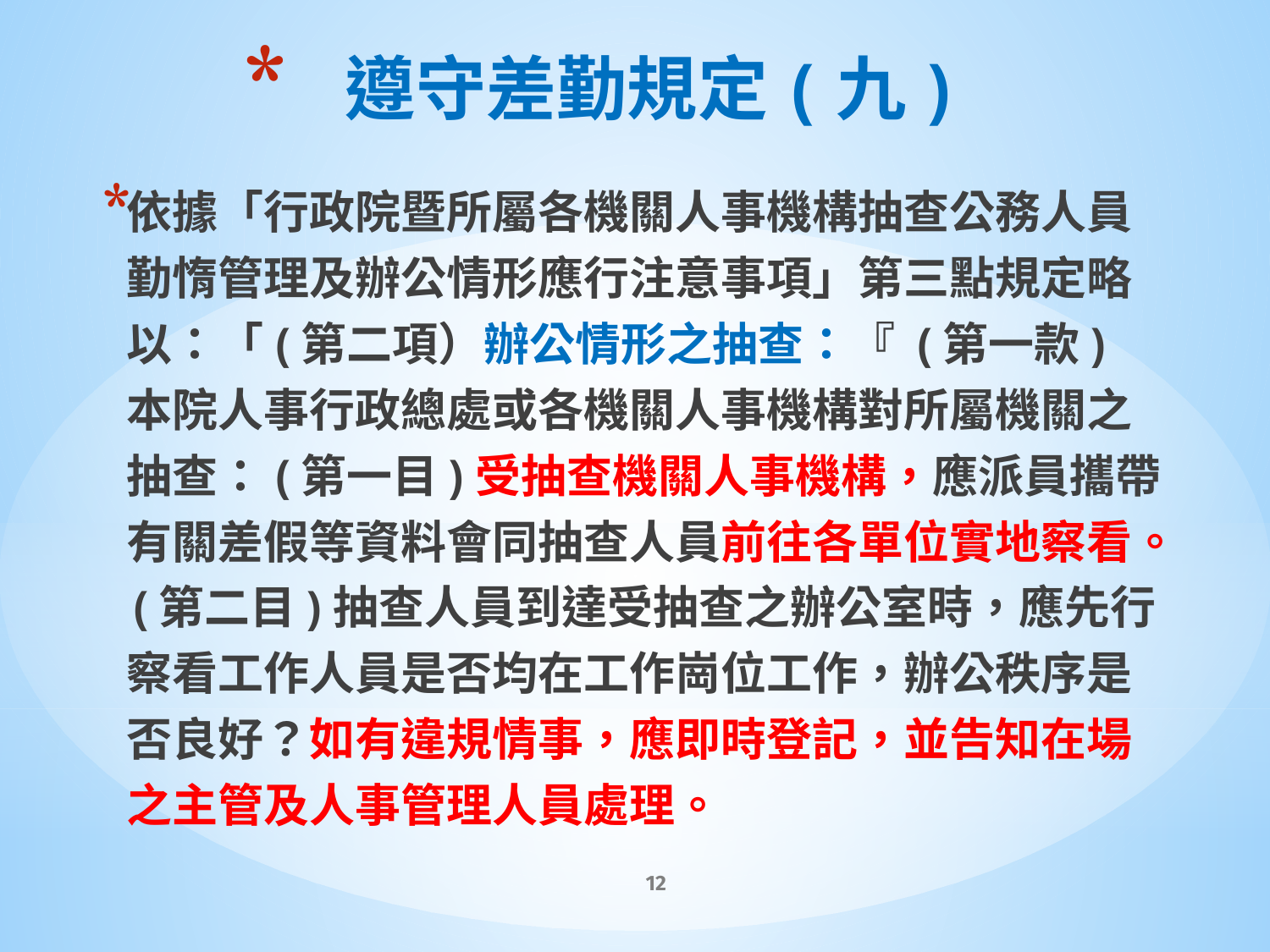

# 遵守差勤規定(九)
依據「行政院暨所屬各機關人事機構抽查公務人員勤惰管理及辦公情形應行注意事項」第三點規定略以：「(第二項）辦公情形之抽查：『 (第一款) 本院人事行政總處或各機關人事機構對所屬機關之抽查：(第一目)受抽查機關人事機構，應派員攜帶有關差假等資料會同抽查人員前往各單位實地察看。(第二目)抽查人員到達受抽查之辦公室時，應先行察看工作人員是否均在工作崗位工作，辦公秩序是否良好？如有違規情事，應即時登記，並告知在場之主管及人事管理人員處理。

12